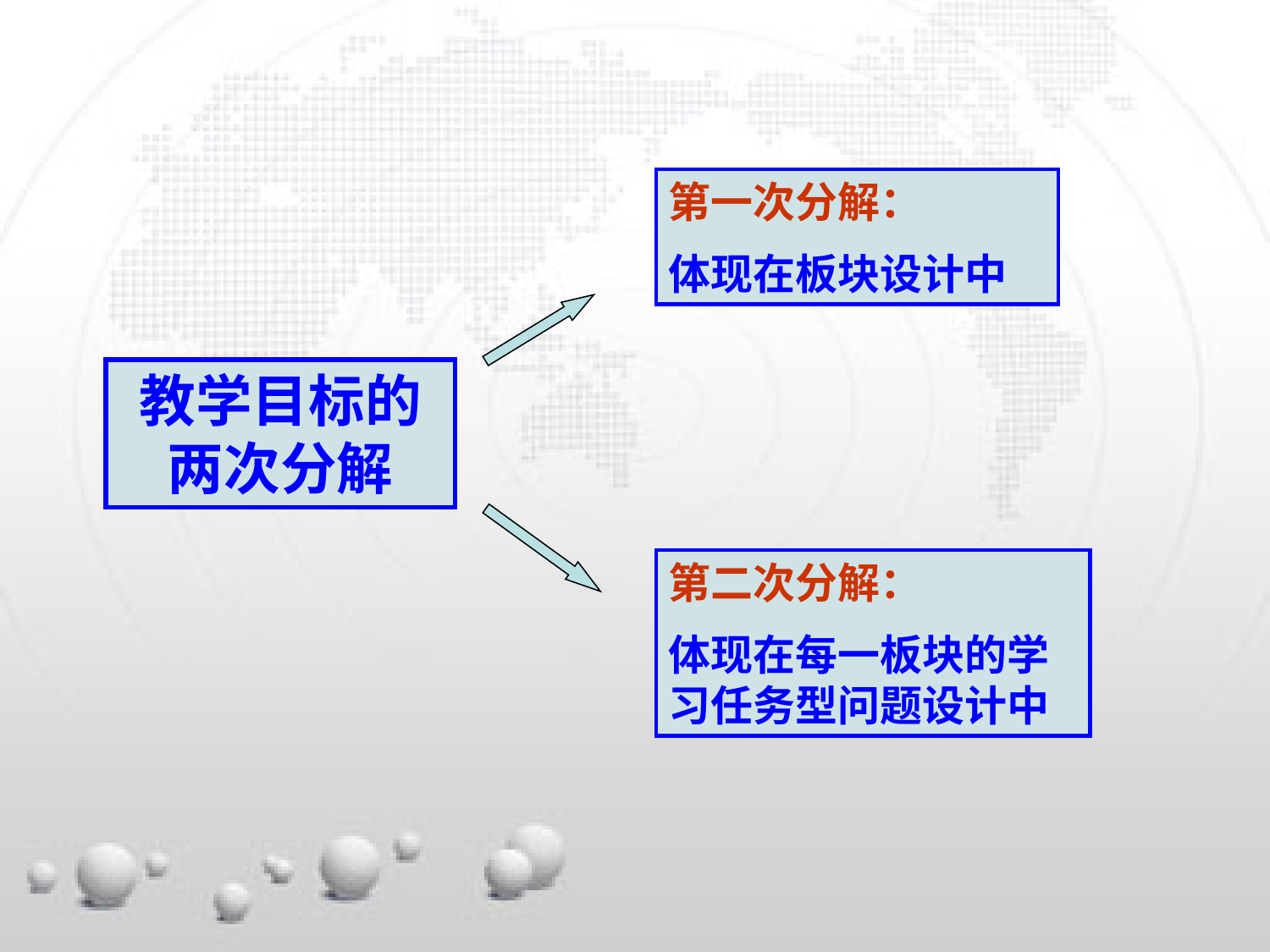

第一次分解：
体现在板块设计中

教学目标的两次分解

第二次分解：
体现在每一板块的学习任务型问题设计中